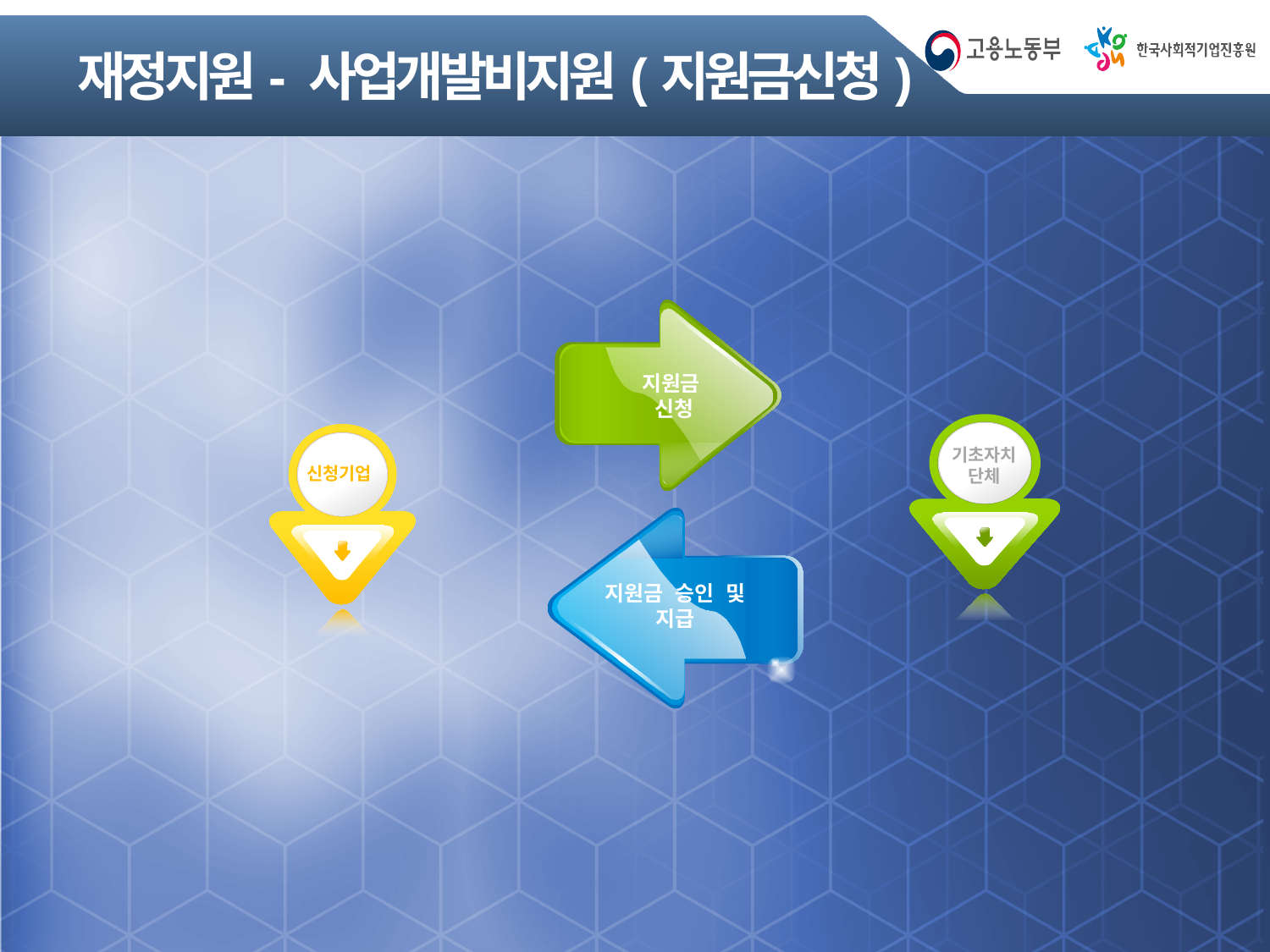

# 재정지원- 사업개발비지원(지원금신청)

지원금
신청

기초자치
단체

신청기업

지원금  승인  및 지급